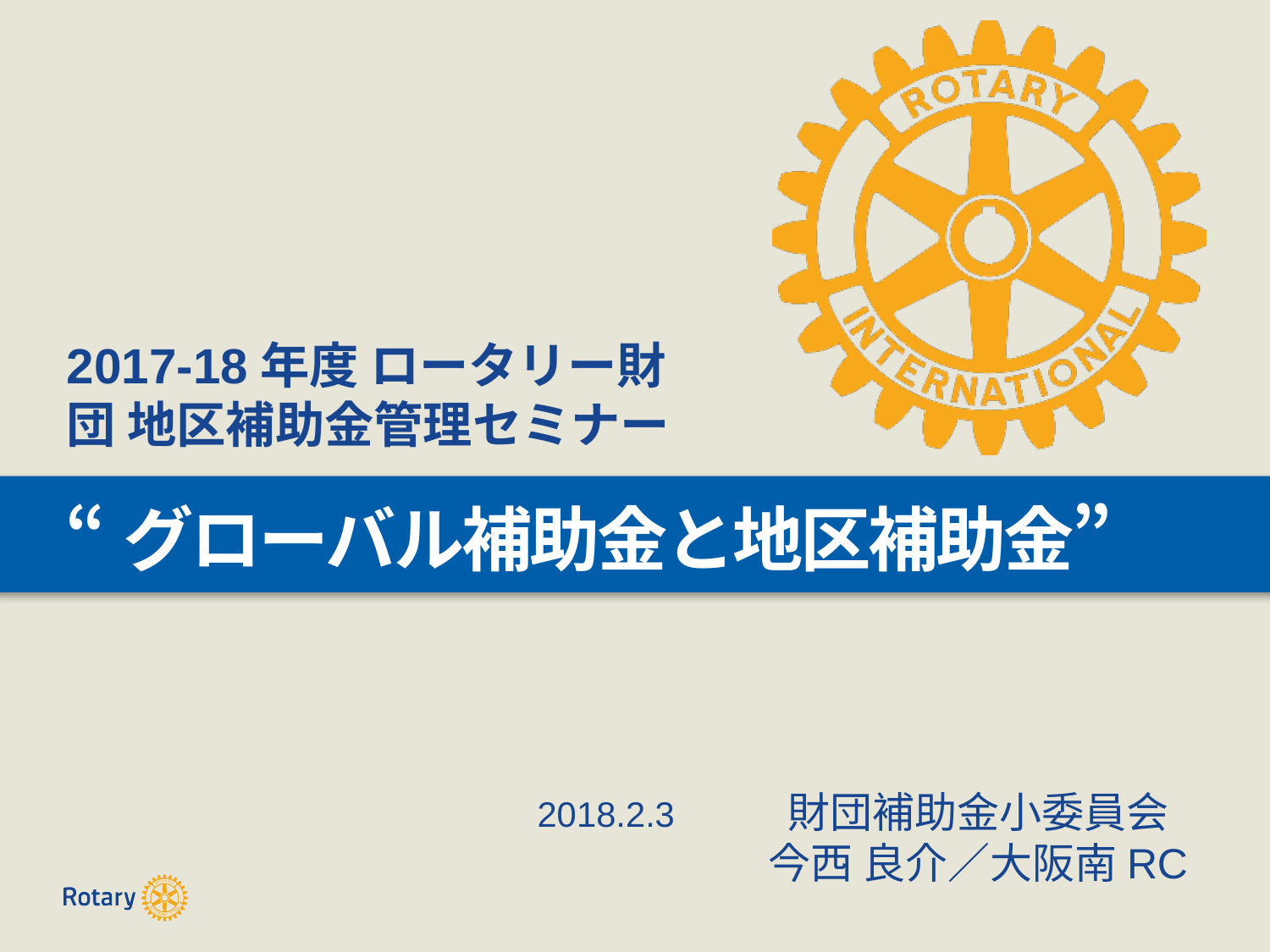

2017-18年度 ロータリー財団 地区補助金管理セミナー
# “グローバル補助金と地区補助金”
財団補助金小委員会
今西 良介／大阪南RC
2018.2.3